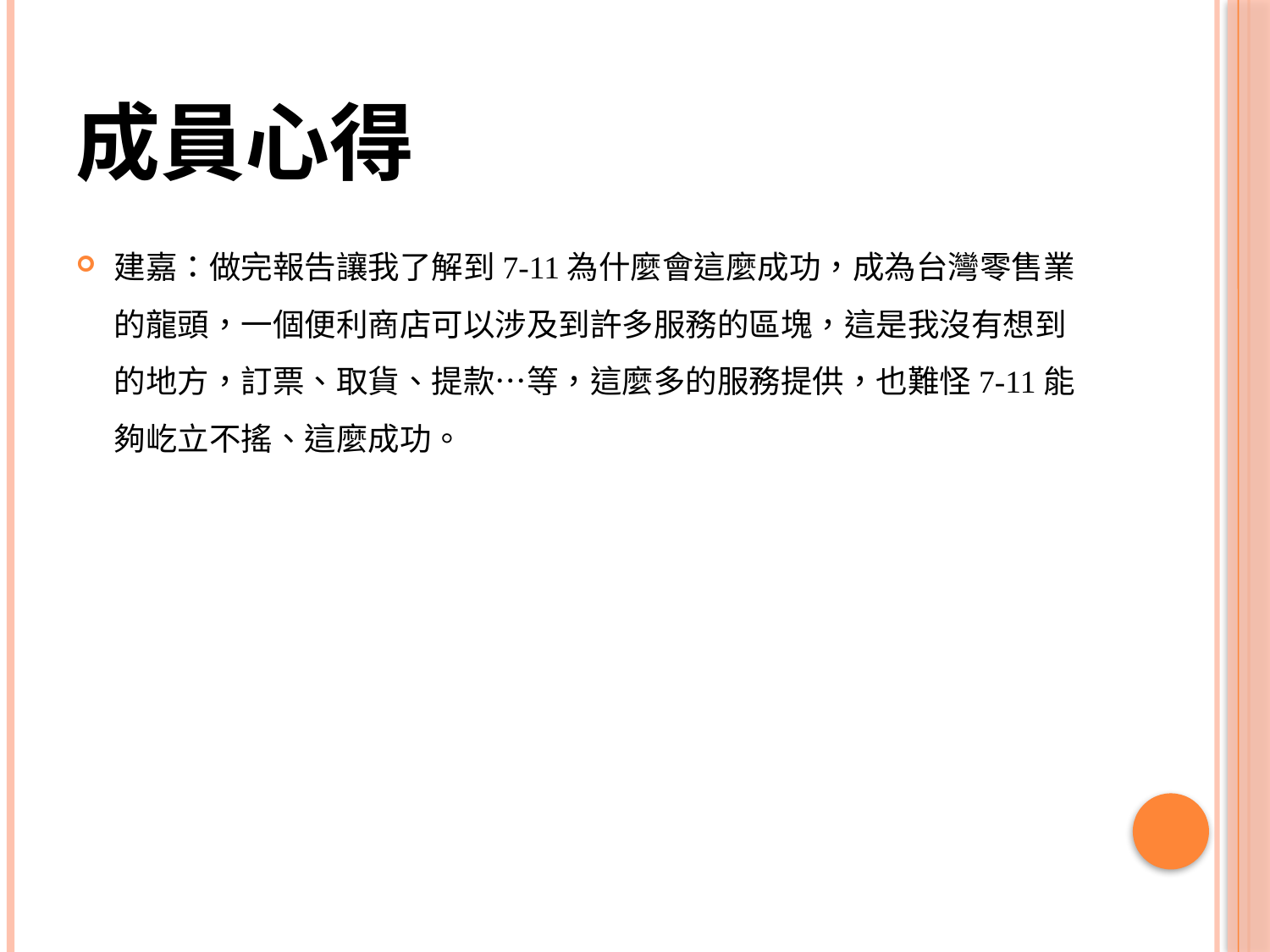

# 成員心得
建嘉：做完報告讓我了解到7-11為什麼會這麼成功，成為台灣零售業的龍頭，一個便利商店可以涉及到許多服務的區塊，這是我沒有想到的地方，訂票、取貨、提款…等，這麼多的服務提供，也難怪7-11能夠屹立不搖、這麼成功。